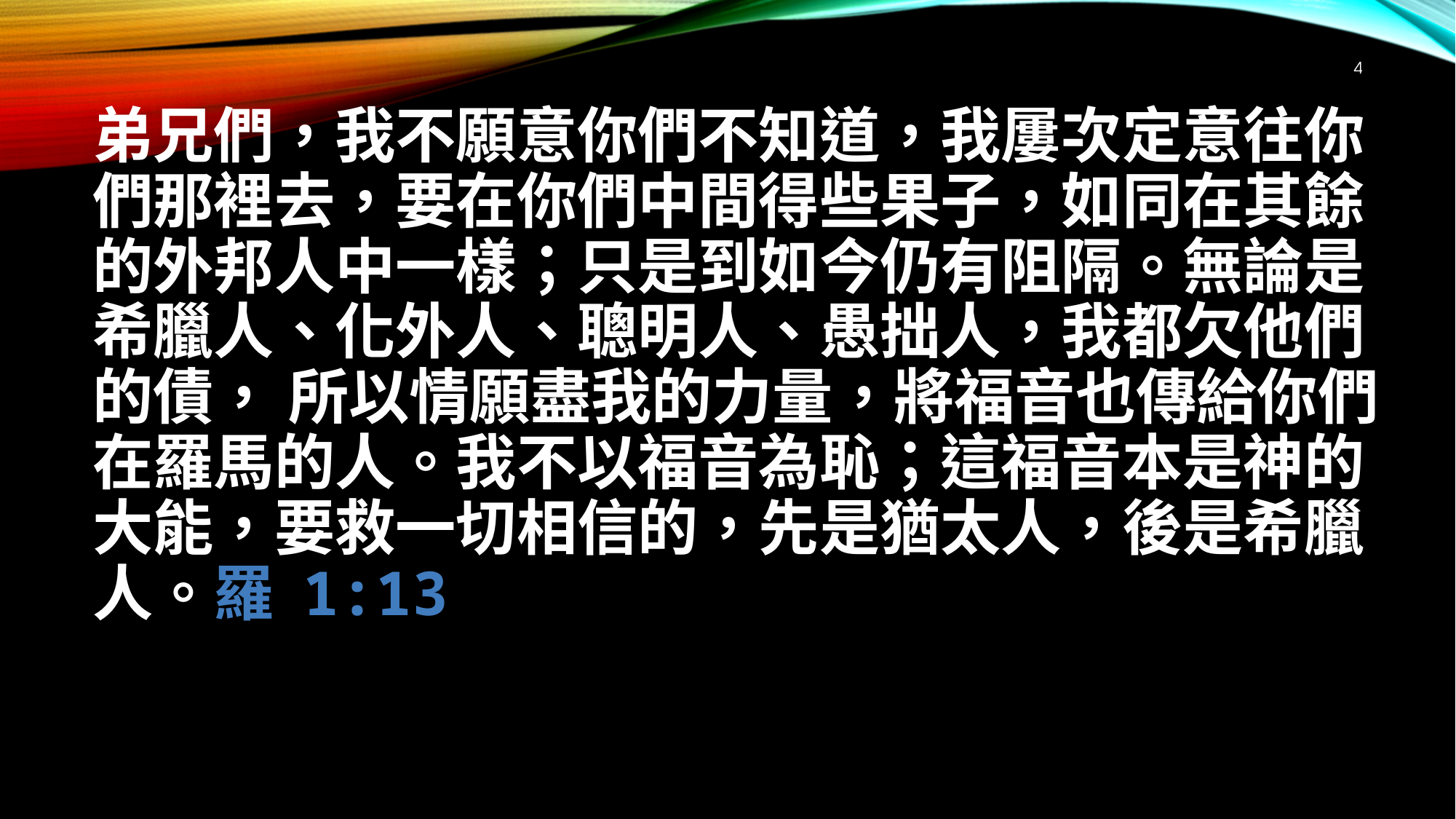

4
弟兄們，我不願意你們不知道，我屢次定意往你們那裡去，要在你們中間得些果子，如同在其餘的外邦人中一樣；只是到如今仍有阻隔。無論是希臘人、化外人、聰明人、愚拙人，我都欠他們的債， 所以情願盡我的力量，將福音也傳給你們在羅馬的人。我不以福音為恥；這福音本是神的大能，要救一切相信的，先是猶太人，後是希臘人。羅 1:13